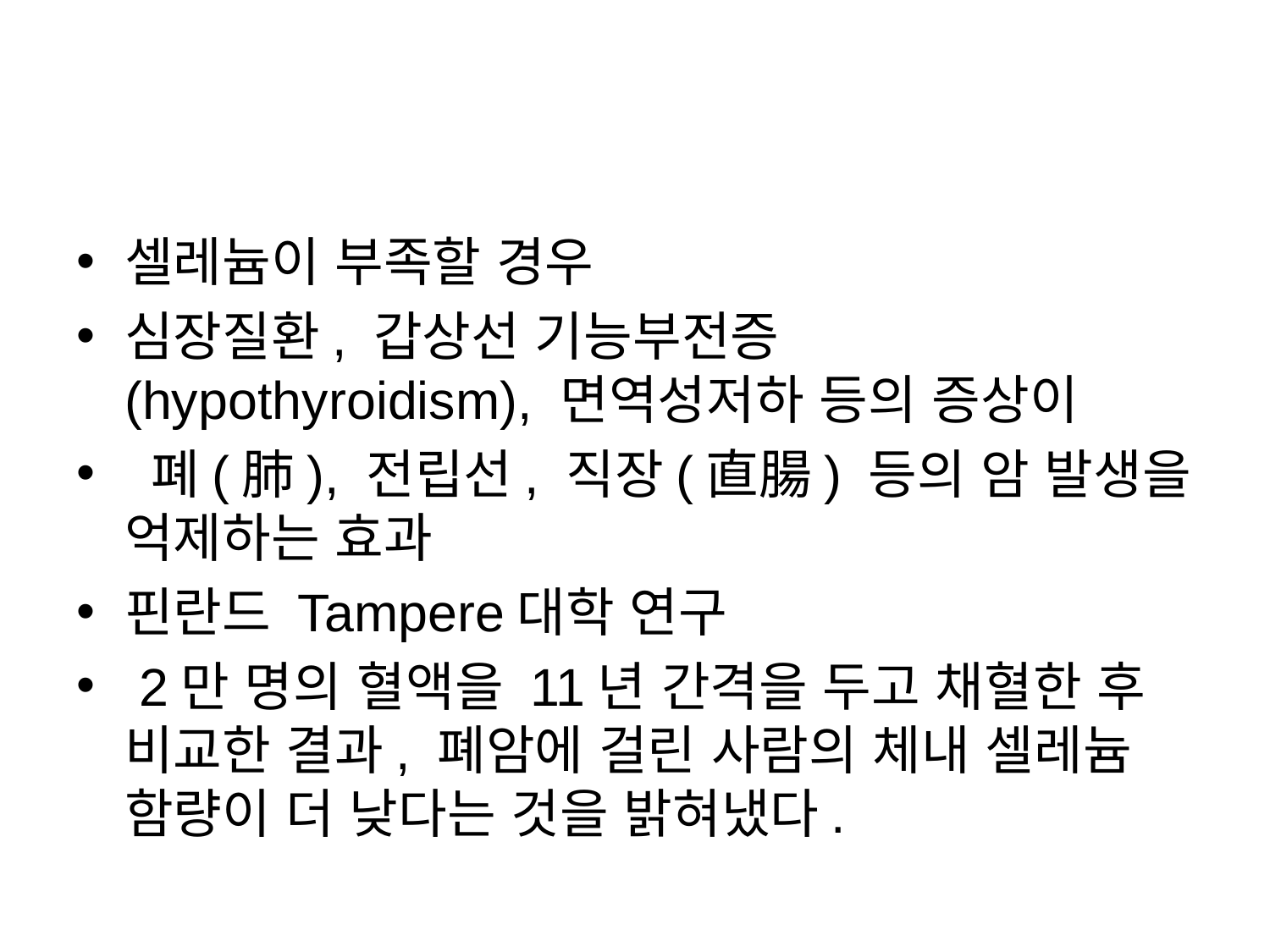

#
셀레늄이 부족할 경우
심장질환, 갑상선 기능부전증(hypothyroidism), 면역성저하 등의 증상이
 폐(肺), 전립선, 직장(直腸) 등의 암 발생을 억제하는 효과
핀란드 Tampere대학 연구
 2만 명의 혈액을 11년 간격을 두고 채혈한 후 비교한 결과, 폐암에 걸린 사람의 체내 셀레늄 함량이 더 낮다는 것을 밝혀냈다.